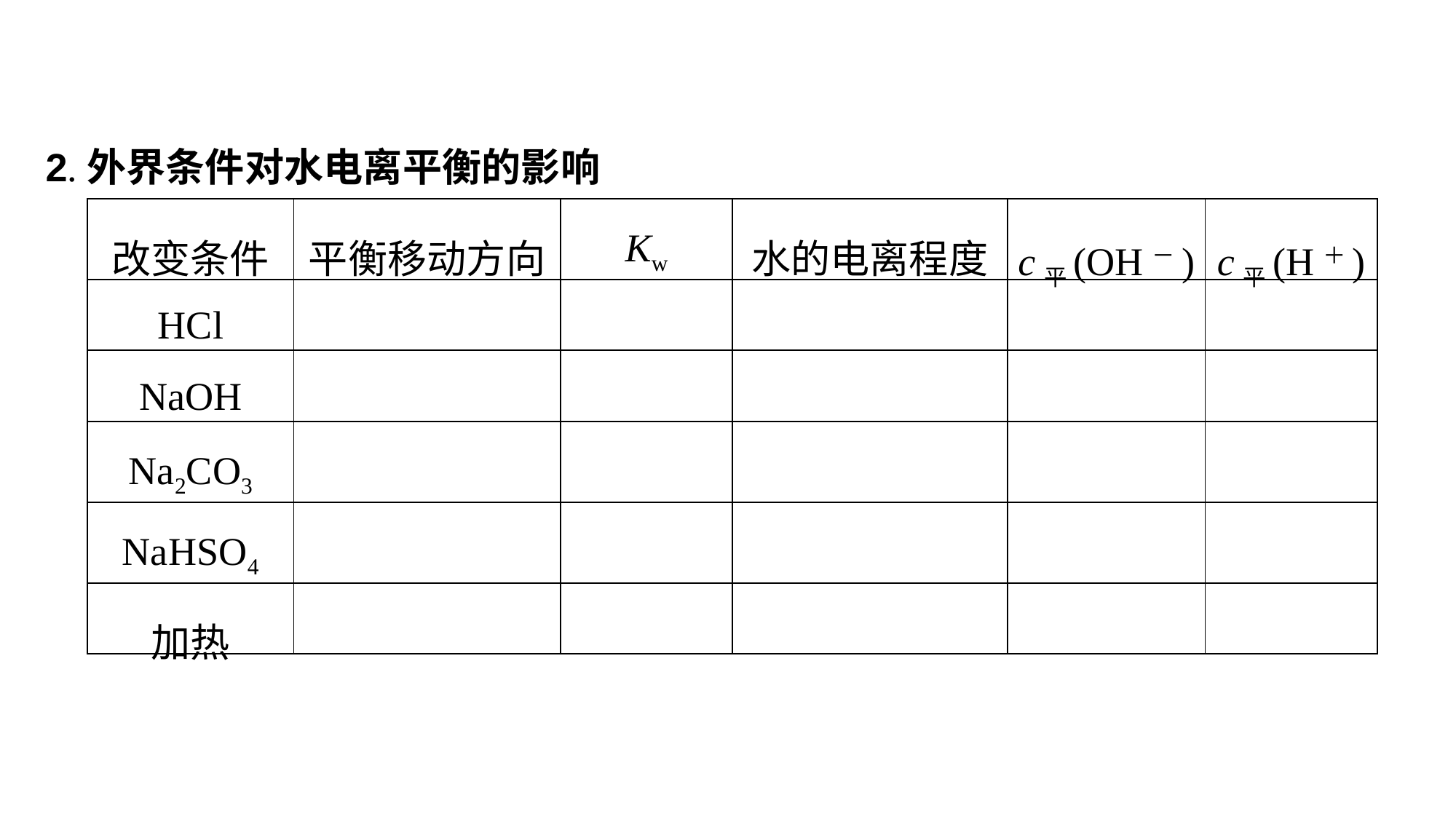

2.外界条件对水电离平衡的影响
| 改变条件 | 平衡移动方向 | Kw | 水的电离程度 | c平(OH－) | c平(H＋) |
| --- | --- | --- | --- | --- | --- |
| HCl |  |  |  |  |  |
| NaOH |  |  |  |  |  |
| Na2CO3 |  |  |  |  |  |
| NaHSO4 |  |  |  |  |  |
| 加热 |  |  |  |  |  |